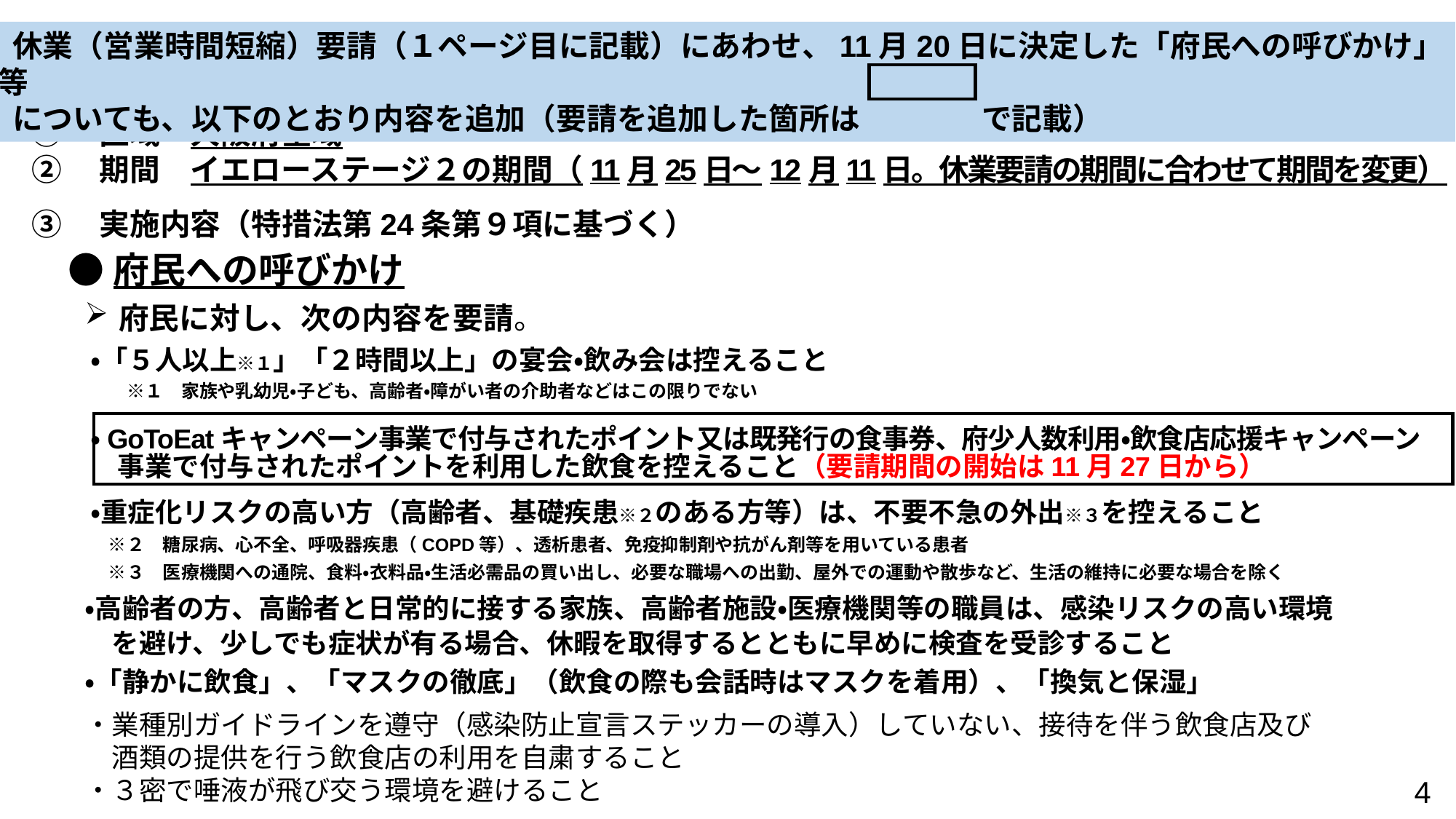

休業（営業時間短縮）要請（１ページ目に記載）にあわせ、11月20日に決定した「府民への呼びかけ」等
 についても、以下のとおり内容を追加（要請を追加した箇所は　　　　で記載）

   ①　区域　大阪府全域
   ②　期間　イエローステージ２の期間（11月25日～12月11日。休業要請の期間に合わせて期間を変更）
   ③　実施内容（特措法第24条第９項に基づく）
●府民への呼びかけ
府民に対し、次の内容を要請。
・「５人以上※１」「２時間以上」の宴会・飲み会は控えること
　　※１　家族や乳幼児・子ども、高齢者・障がい者の介助者などはこの限りでない

・GoToEatキャンペーン事業で付与されたポイント又は既発行の食事券、府少人数利用・飲食店応援キャンペーン
　事業で付与されたポイントを利用した飲食を控えること（要請期間の開始は11月27日から）
・重症化リスクの高い方（高齢者、基礎疾患※２のある方等）は、不要不急の外出※３を控えること
　※２　糖尿病、心不全、呼吸器疾患（COPD等）、透析患者、免疫抑制剤や抗がん剤等を用いている患者
　※３　医療機関への通院、食料・衣料品・生活必需品の買い出し、必要な職場への出勤、屋外での運動や散歩など、生活の維持に必要な場合を除く
・高齢者の方、高齢者と日常的に接する家族、高齢者施設・医療機関等の職員は、感染リスクの高い環境
　を避け、少しでも症状が有る場合、休暇を取得するとともに早めに検査を受診すること
・「静かに飲食」、「マスクの徹底」（飲食の際も会話時はマスクを着用）、「換気と保湿」

・業種別ガイドラインを遵守（感染防止宣言ステッカーの導入）していない、接待を伴う飲食店及び
　酒類の提供を行う飲食店の利用を自粛すること
・３密で唾液が飛び交う環境を避けること
4